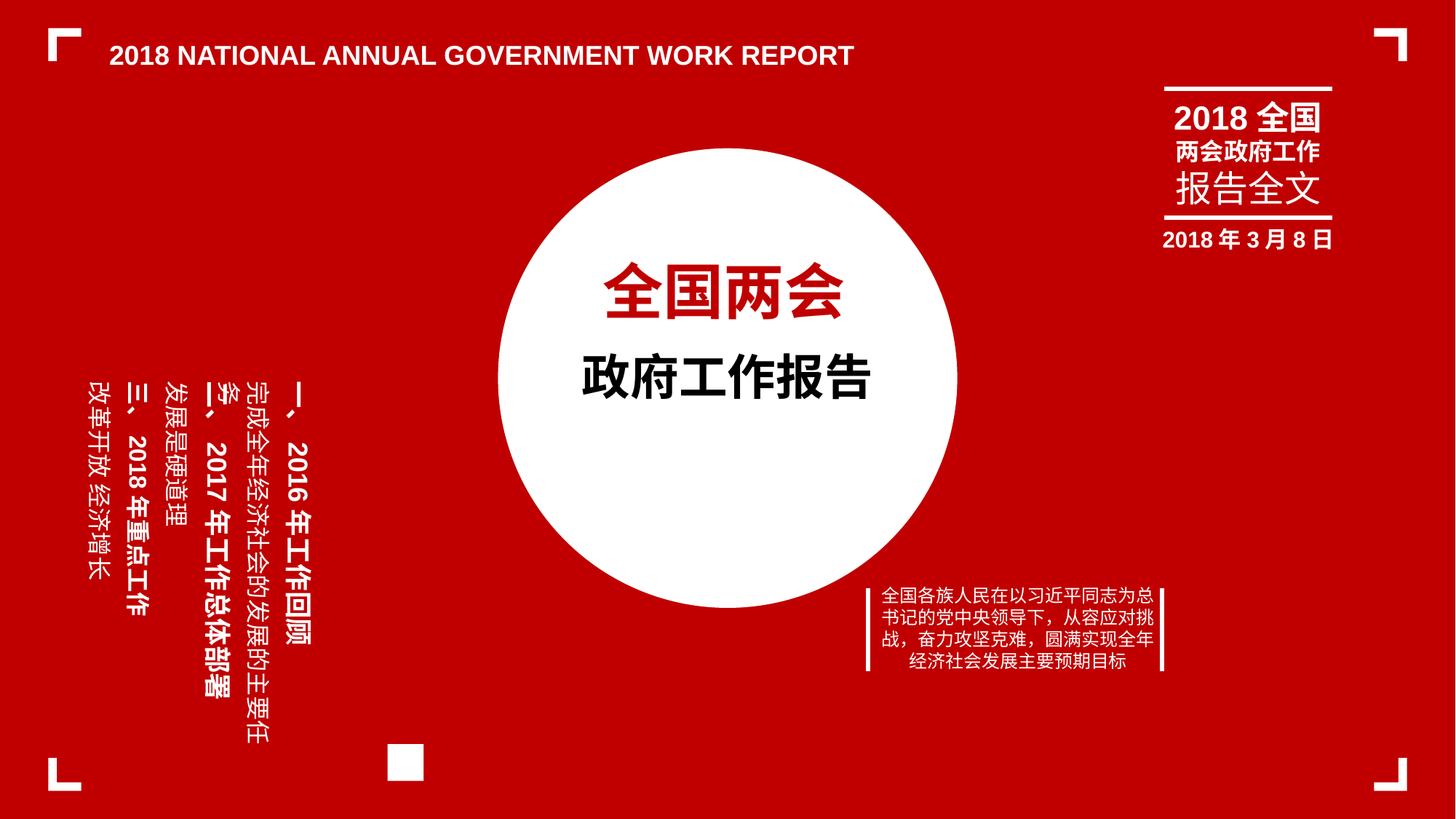

2018 NATIONAL ANNUAL GOVERNMENT WORK REPORT
2018全国
两会政府工作
报告全文
2018年3月8日

政府工作报告

全国两会
改革开放 经济增长
三、2018年重点工作
发展是硬道理
二、2017年工作总体部署
完成全年经济社会的发展的主要任务
一、2016年工作回顾
全国各族人民在以习近平同志为总书记的党中央领导下，从容应对挑战，奋力攻坚克难，圆满实现全年经济社会发展主要预期目标